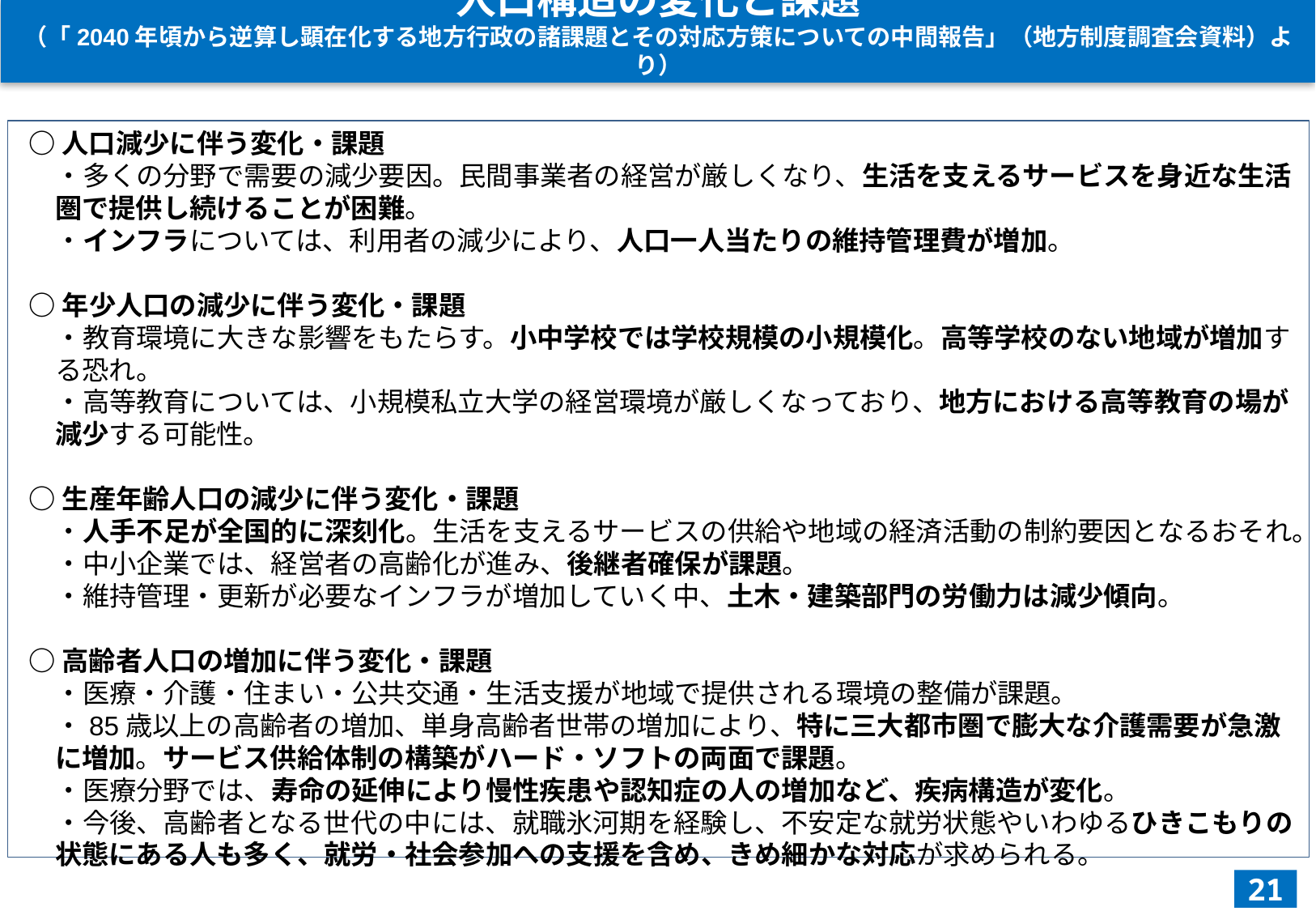

人口構造の変化と課題
（「2040年頃から逆算し顕在化する地方行政の諸課題とその対応方策についての中間報告」（地方制度調査会資料）より）
○人口減少に伴う変化・課題
　・多くの分野で需要の減少要因。民間事業者の経営が厳しくなり、生活を支えるサービスを身近な生活圏で提供し続けることが困難。
　・インフラについては、利用者の減少により、人口一人当たりの維持管理費が増加。

○年少人口の減少に伴う変化・課題
　・教育環境に大きな影響をもたらす。小中学校では学校規模の小規模化。高等学校のない地域が増加する恐れ。
　・高等教育については、小規模私立大学の経営環境が厳しくなっており、地方における高等教育の場が減少する可能性。

○生産年齢人口の減少に伴う変化・課題
　・人手不足が全国的に深刻化。生活を支えるサービスの供給や地域の経済活動の制約要因となるおそれ。
　・中小企業では、経営者の高齢化が進み、後継者確保が課題。
　・維持管理・更新が必要なインフラが増加していく中、土木・建築部門の労働力は減少傾向。

○高齢者人口の増加に伴う変化・課題
　・医療・介護・住まい・公共交通・生活支援が地域で提供される環境の整備が課題。
　・85歳以上の高齢者の増加、単身高齢者世帯の増加により、特に三大都市圏で膨大な介護需要が急激に増加。サービス供給体制の構築がハード・ソフトの両面で課題。
　・医療分野では、寿命の延伸により慢性疾患や認知症の人の増加など、疾病構造が変化。
　・今後、高齢者となる世代の中には、就職氷河期を経験し、不安定な就労状態やいわゆるひきこもりの状態にある人も多く、就労・社会参加への支援を含め、きめ細かな対応が求められる。

21